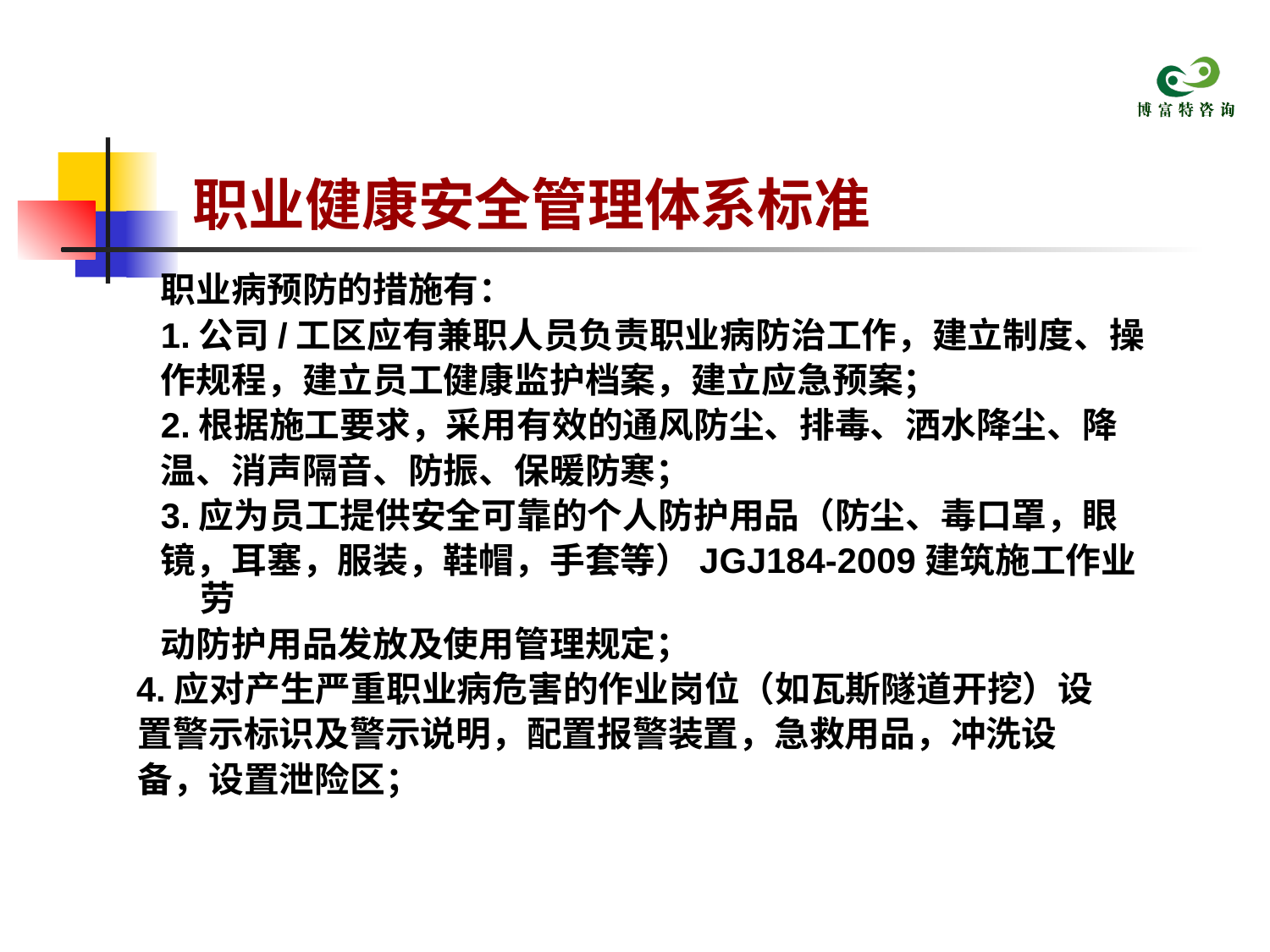

# 职业健康安全管理体系标准
职业病预防的措施有：
1.公司/工区应有兼职人员负责职业病防治工作，建立制度、操
作规程，建立员工健康监护档案，建立应急预案；
2.根据施工要求，采用有效的通风防尘、排毒、洒水降尘、降
温、消声隔音、防振、保暖防寒；
3.应为员工提供安全可靠的个人防护用品（防尘、毒口罩，眼
镜，耳塞，服装，鞋帽，手套等）JGJ184-2009建筑施工作业劳
动防护用品发放及使用管理规定；
    4.应对产生严重职业病危害的作业岗位（如瓦斯隧道开挖）设
    置警示标识及警示说明，配置报警装置，急救用品，冲洗设
    备，设置泄险区；

115